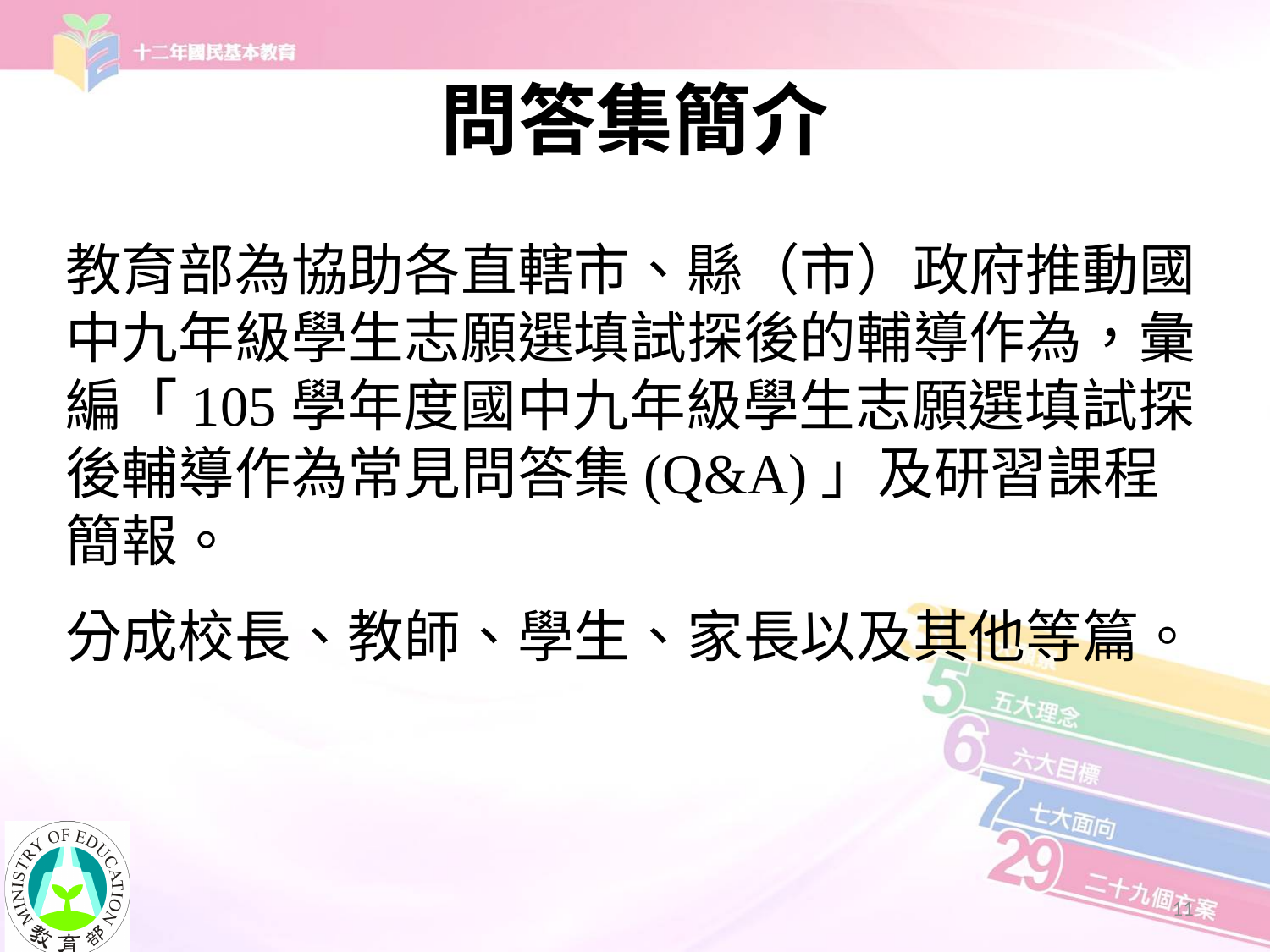

# 問答集簡介
教育部為協助各直轄市、縣（市）政府推動國中九年級學生志願選填試探後的輔導作為，彙編「105學年度國中九年級學生志願選填試探後輔導作為常見問答集(Q&A)」及研習課程簡報。
分成校長、教師、學生、家長以及其他等篇。
11